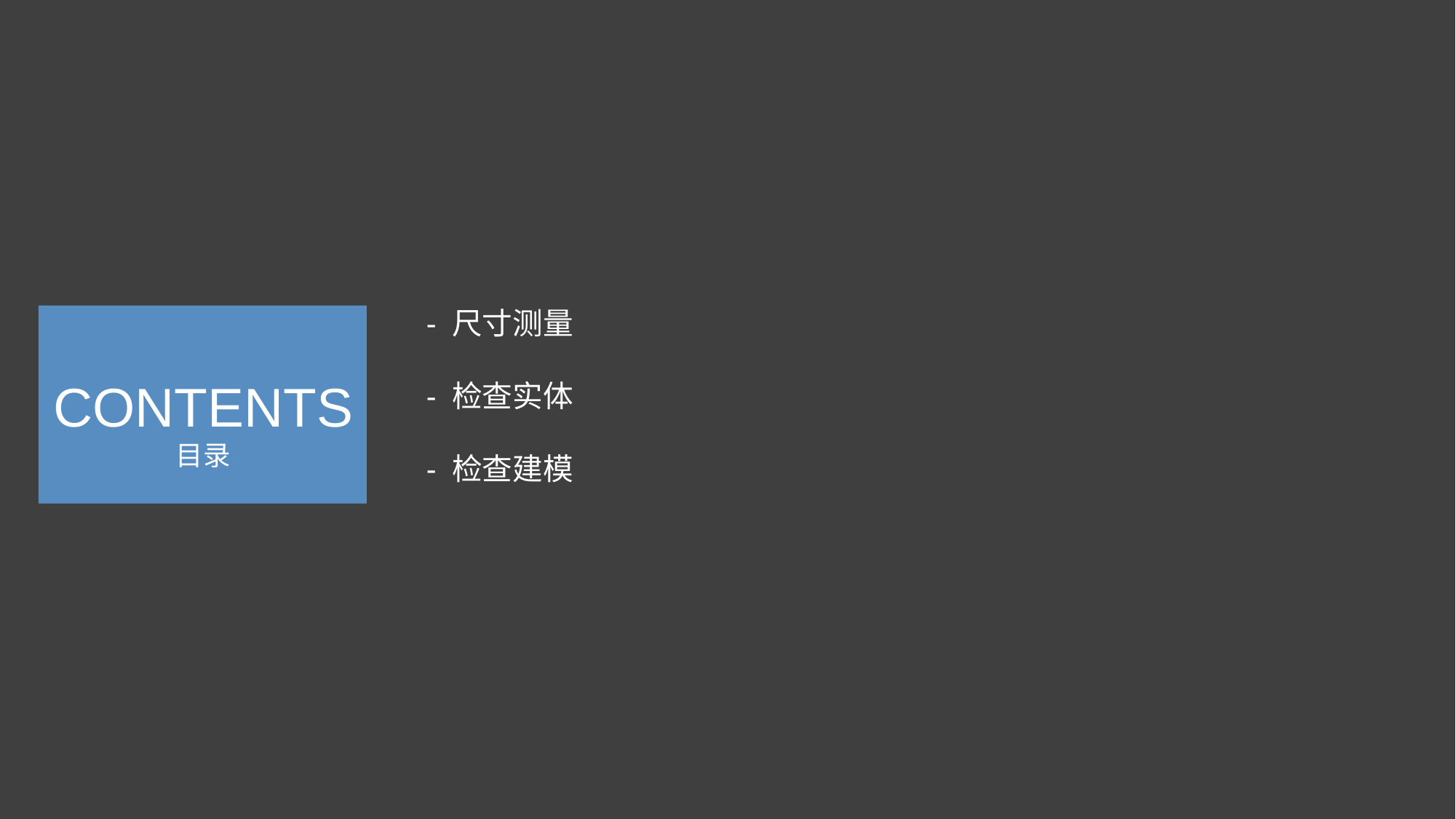

# - 尺寸测量 - 检查实体 - 检查建模